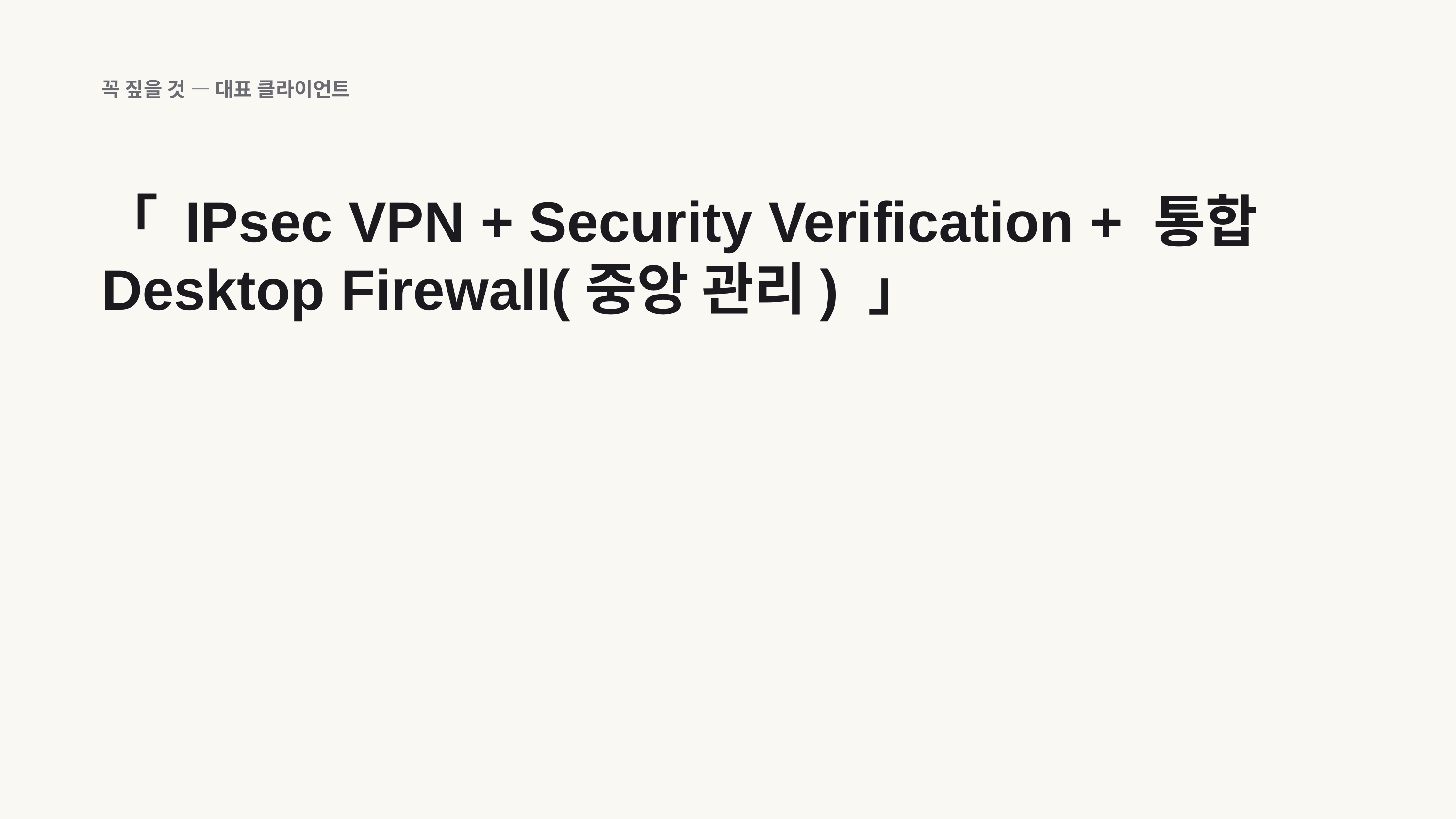

꼭 짚을 것 — 대표 클라이언트
「 IPsec VPN + Security Verification + 통합 Desktop Firewall(중앙 관리) 」